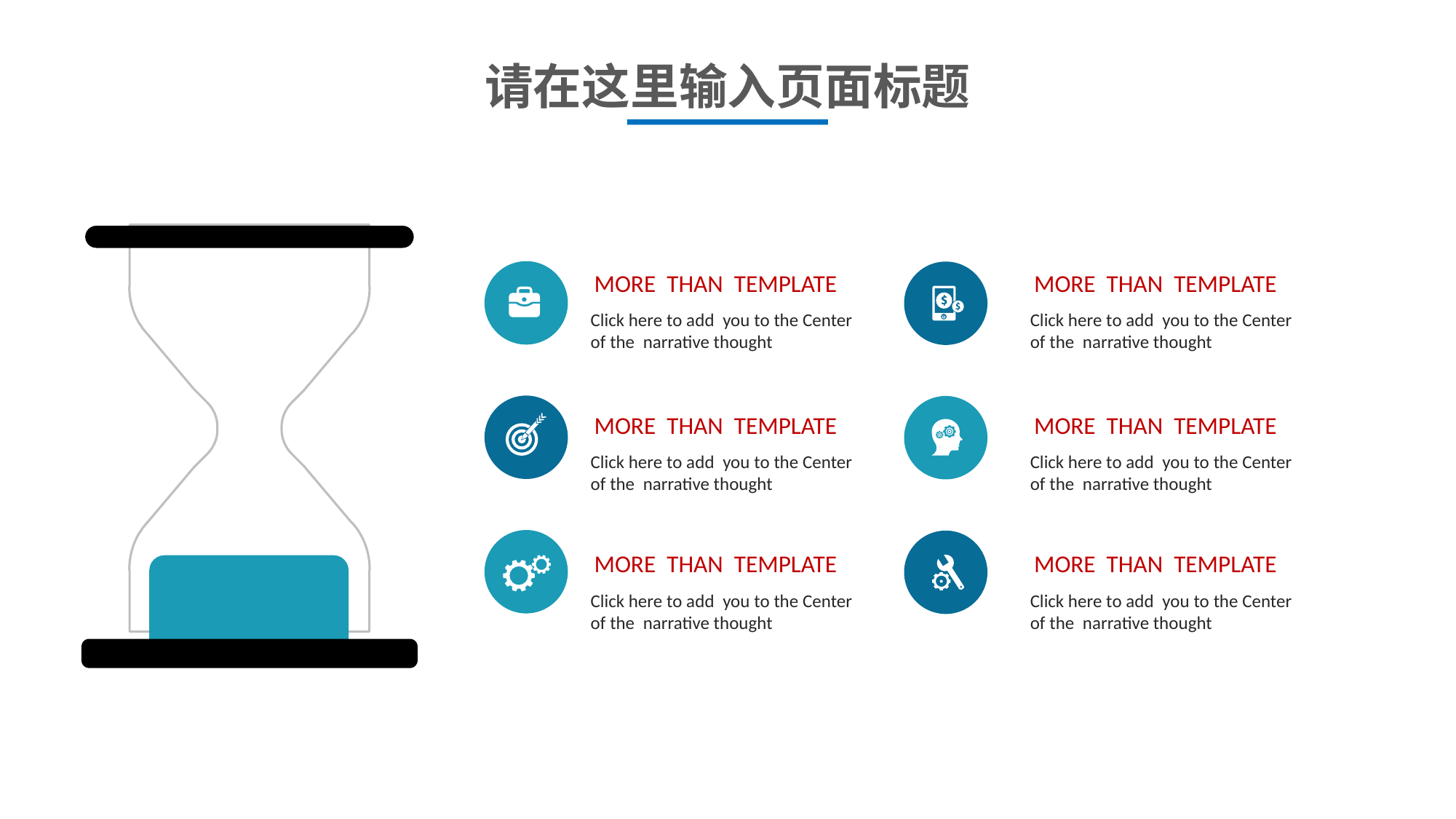

请在这里输入页面标题

MORE  THAN  TEMPLATE
Click here to add  you to the Center of the  narrative thought
MORE  THAN  TEMPLATE
Click here to add  you to the Center of the  narrative thought

MORE  THAN  TEMPLATE
Click here to add  you to the Center of the  narrative thought
MORE  THAN  TEMPLATE
Click here to add  you to the Center of the  narrative thought

MORE  THAN  TEMPLATE
Click here to add  you to the Center of the  narrative thought
MORE  THAN  TEMPLATE
Click here to add  you to the Center of the  narrative thought